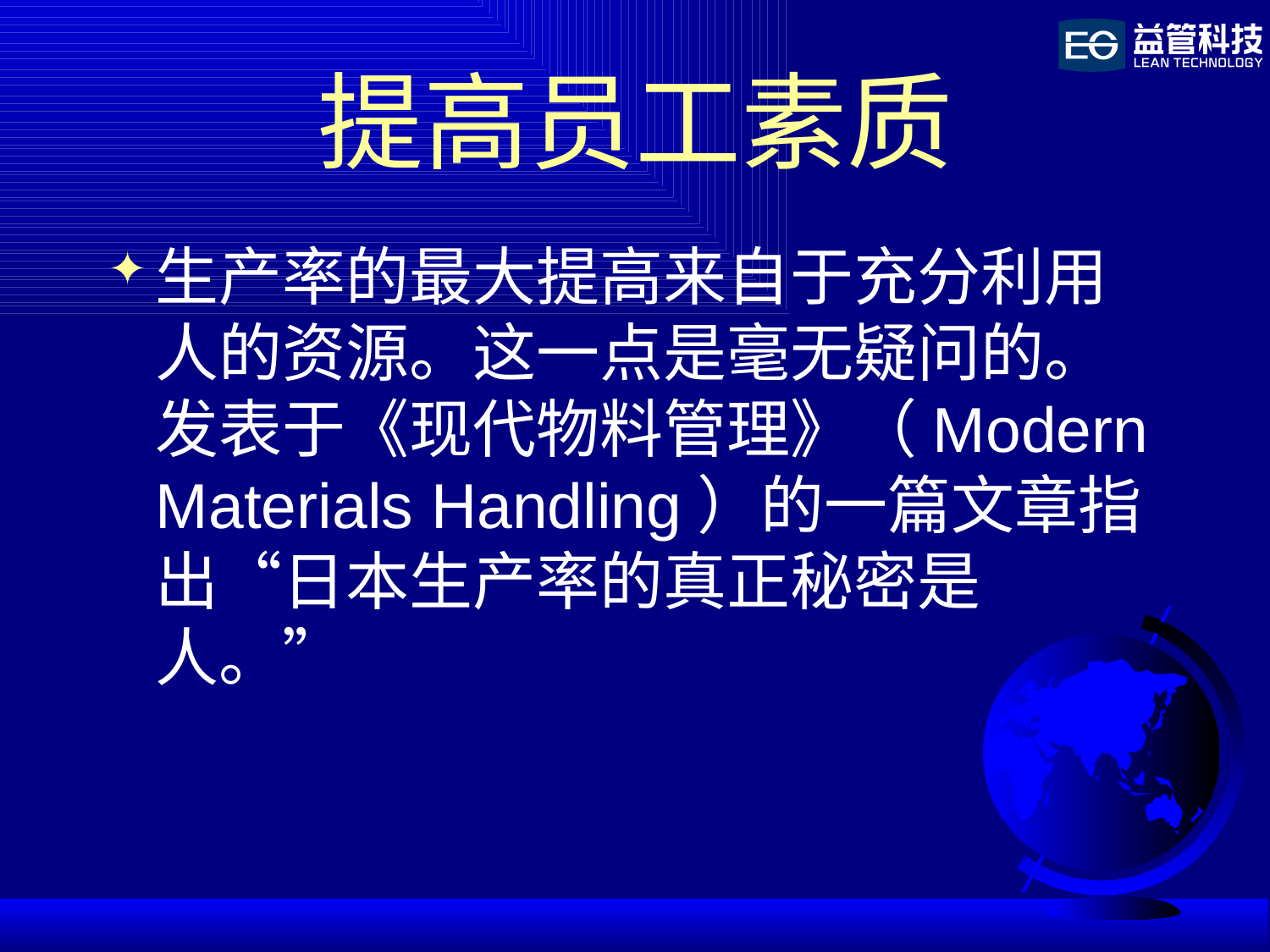

# 提高员工素质
生产率的最大提高来自于充分利用人的资源。这一点是毫无疑问的。发表于《现代物料管理》（Modern Materials Handling）的一篇文章指出“日本生产率的真正秘密是人。”
30